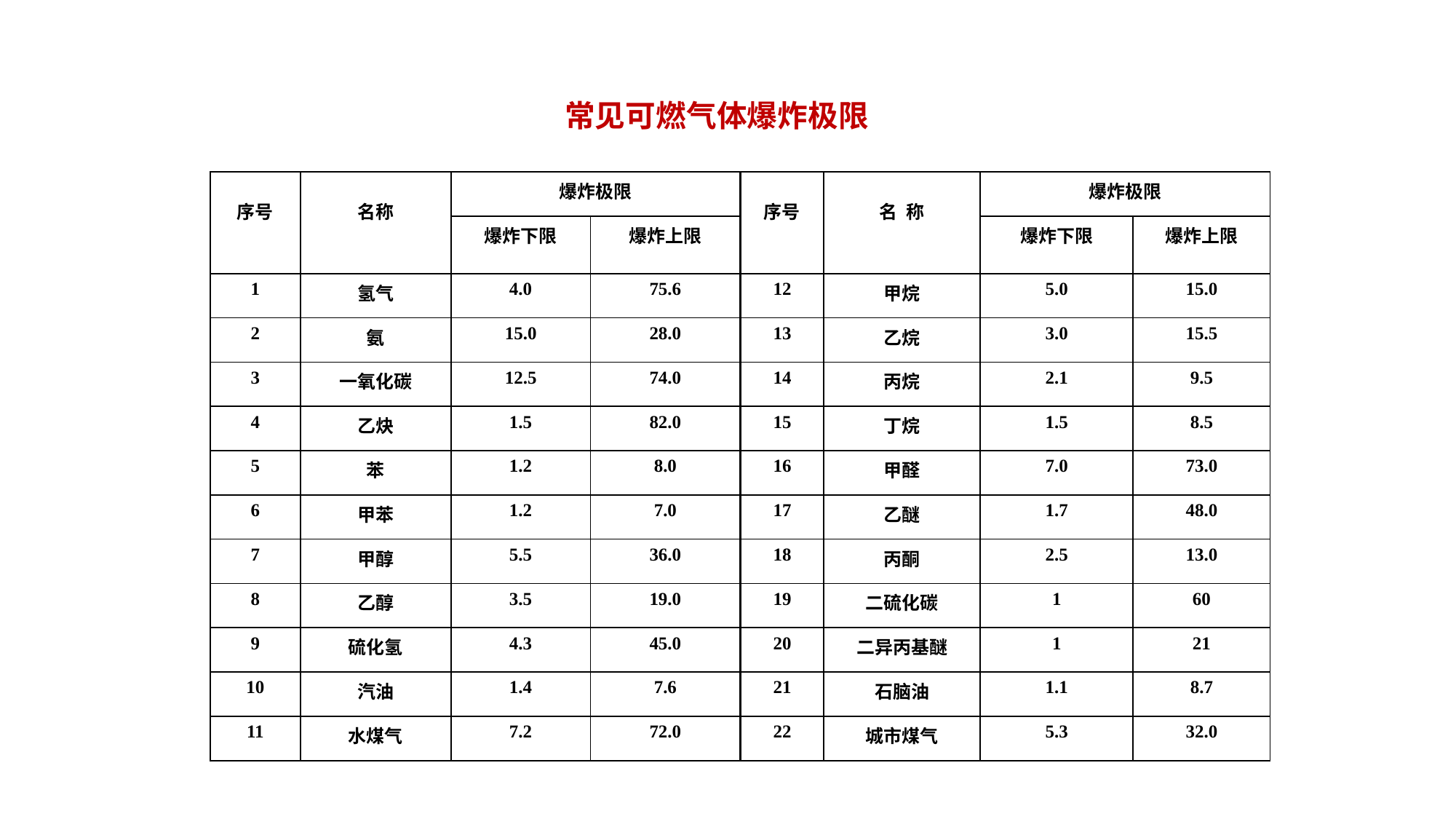

#
 常见可燃气体爆炸极限

| 序号 | 名称 | 爆炸极限 |  | 序号 | 名 称 | 爆炸极限 |  |
| --- | --- | --- | --- | --- | --- | --- | --- |
|  |  | 爆炸下限 | 爆炸上限 |  |  | 爆炸下限 | 爆炸上限 |
| 1 | 氢气 | 4.0 | 75.6 | 12 | 甲烷 | 5.0 | 15.0 |
| 2 | 氨 | 15.0 | 28.0 | 13 | 乙烷 | 3.0 | 15.5 |
| 3 | 一氧化碳 | 12.5 | 74.0 | 14 | 丙烷 | 2.1 | 9.5 |
| 4 | 乙炔 | 1.5 | 82.0 | 15 | 丁烷 | 1.5 | 8.5 |
| 5 | 苯 | 1.2 | 8.0 | 16 | 甲醛 | 7.0 | 73.0 |
| 6 | 甲苯 | 1.2 | 7.0 | 17 | 乙醚 | 1.7 | 48.0 |
| 7 | 甲醇 | 5.5 | 36.0 | 18 | 丙酮 | 2.5 | 13.0 |
| 8 | 乙醇 | 3.5 | 19.0 | 19 | 二硫化碳 | 1 | 60 |
| 9 | 硫化氢 | 4.3 | 45.0 | 20 | 二异丙基醚 | 1 | 21 |
| 10 | 汽油 | 1.4 | 7.6 | 21 | 石脑油 | 1.1 | 8.7 |
| 11 | 水煤气 | 7.2 | 72.0 | 22 | 城市煤气 | 5.3 | 32.0 |